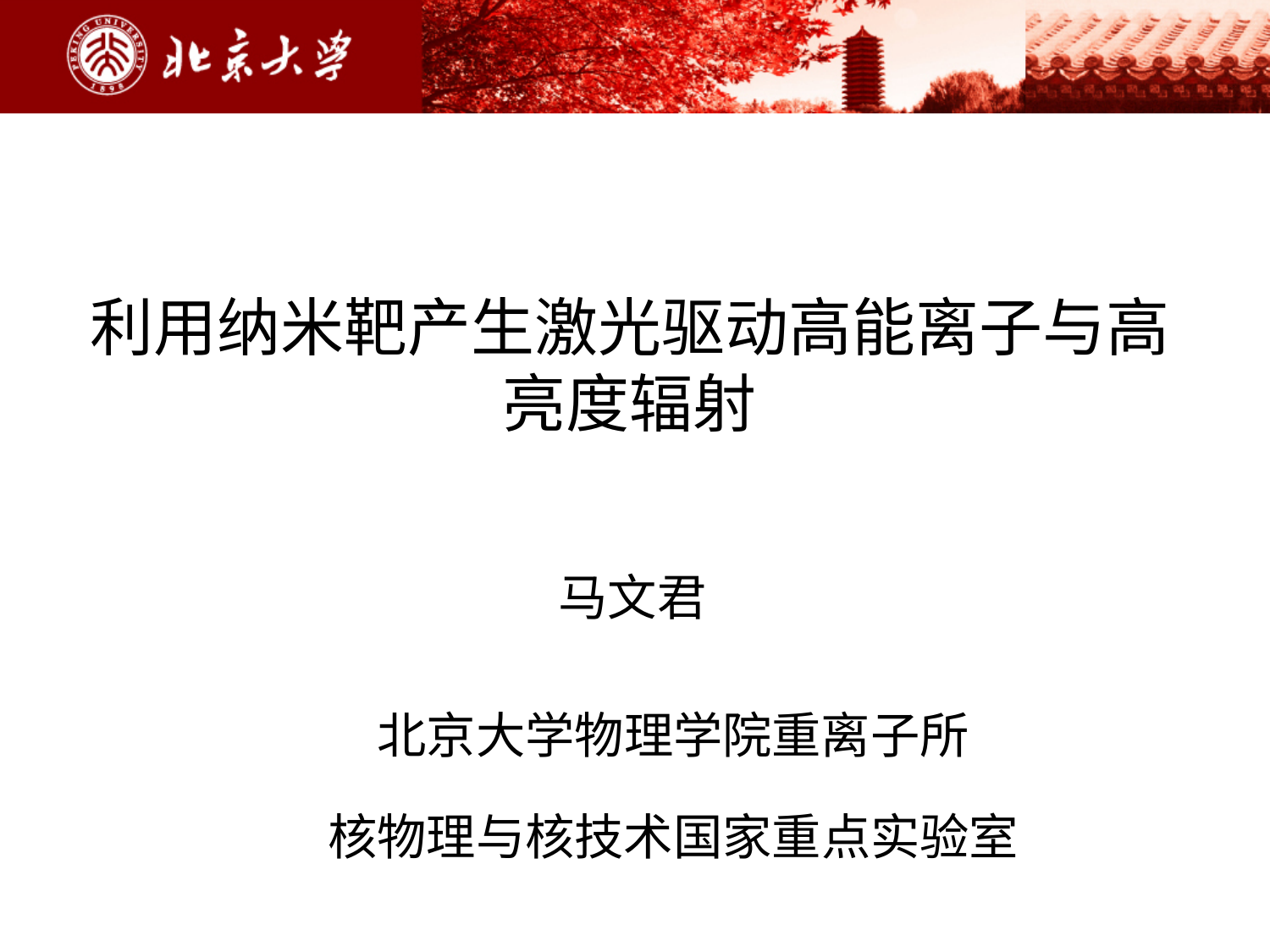

# 利用纳米靶产生激光驱动高能离子与高亮度辐射
马文君
北京大学物理学院重离子所
核物理与核技术国家重点实验室